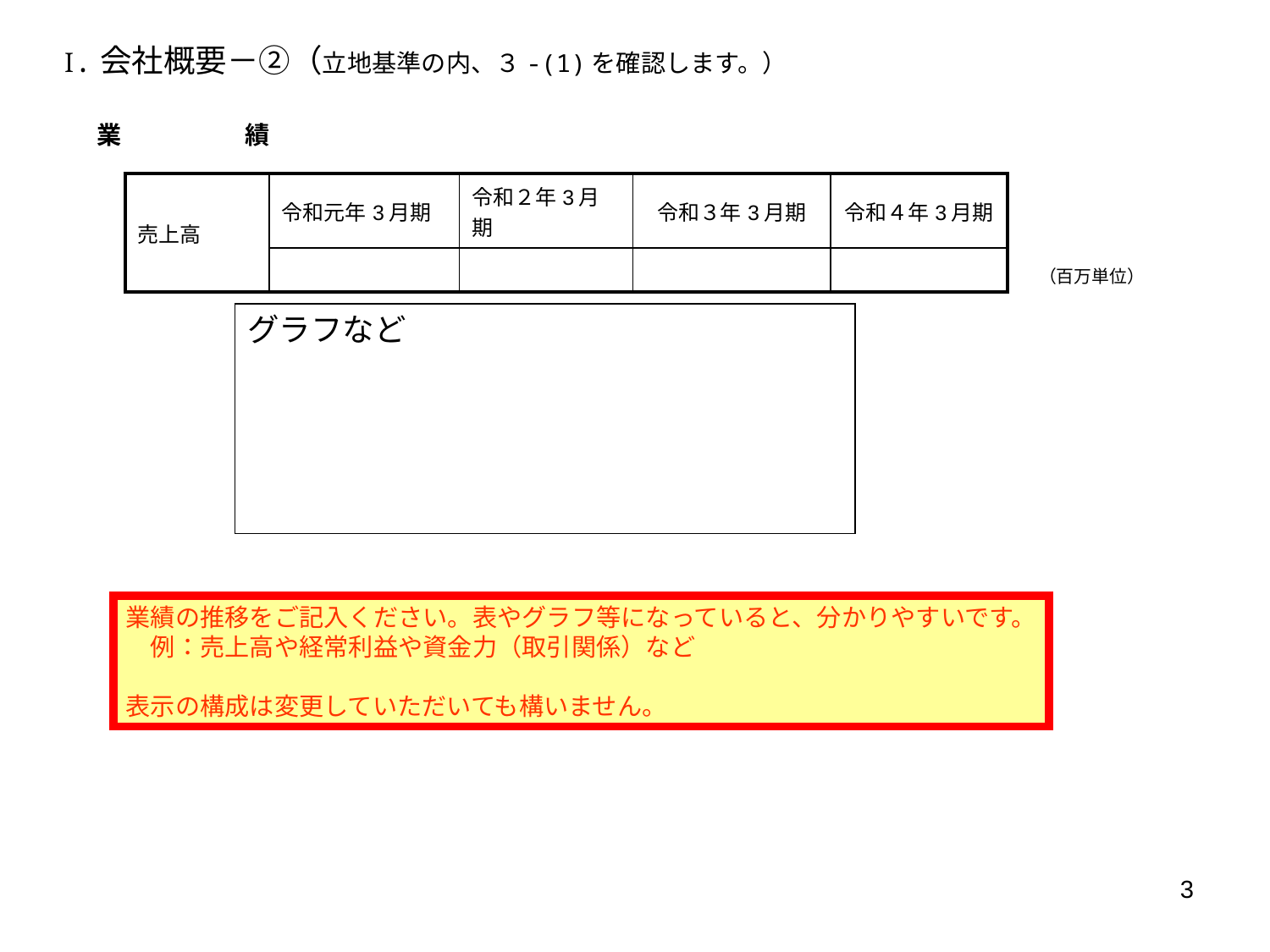

Ⅰ.会社概要－②（立地基準の内、３-(1)を確認します。）
業　　　　　績
| 売上高 | 令和元年3月期 | 令和２年3月期 | 令和３年3月期 | 令和４年3月期 |
| --- | --- | --- | --- | --- |
|  |  |  |  |  |
（百万単位）
グラフなど
業績の推移をご記入ください。表やグラフ等になっていると、分かりやすいです。
　例：売上高や経常利益や資金力（取引関係）など

表示の構成は変更していただいても構いません。
3